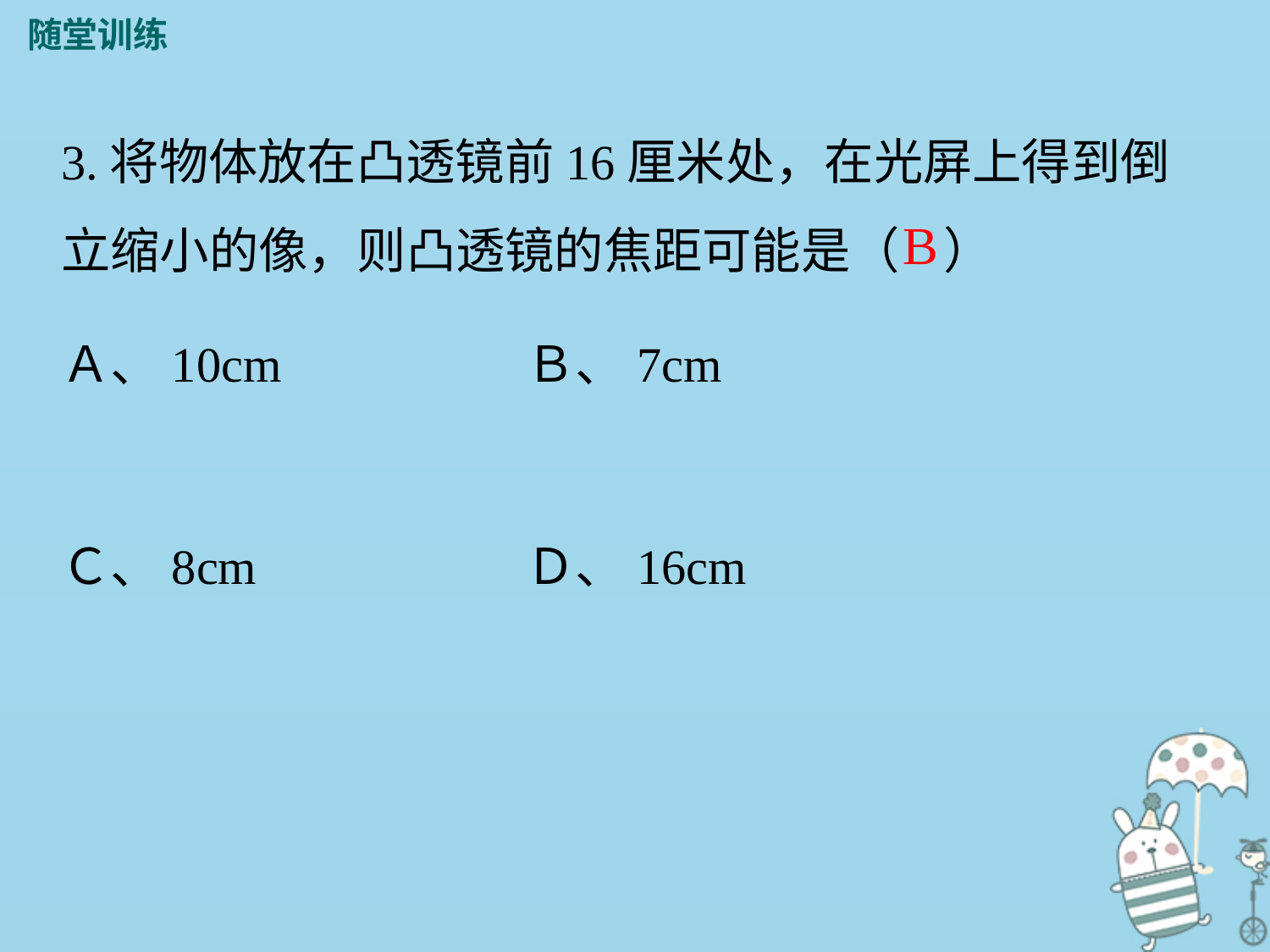

随堂训练
3.将物体放在凸透镜前16厘米处，在光屏上得到倒立缩小的像，则凸透镜的焦距可能是（    ）
Ａ、10cm                   Ｂ、7cm
Ｃ、8cm                     Ｄ、16cm
B